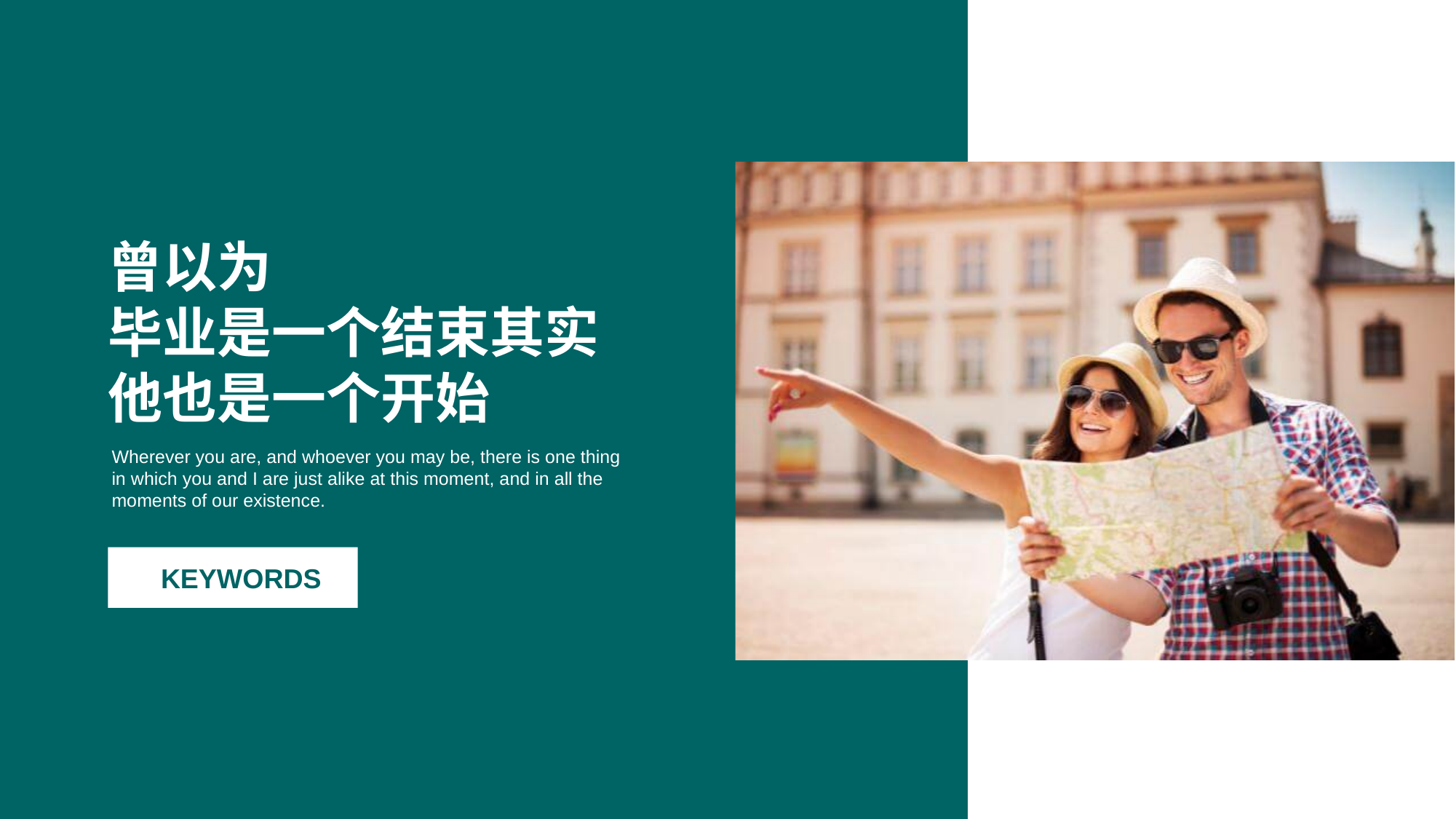

曾以为
毕业是一个结束其实他也是一个开始
Wherever you are, and whoever you may be, there is one thing in which you and I are just alike at this moment, and in all the moments of our existence.

KEYWORDS